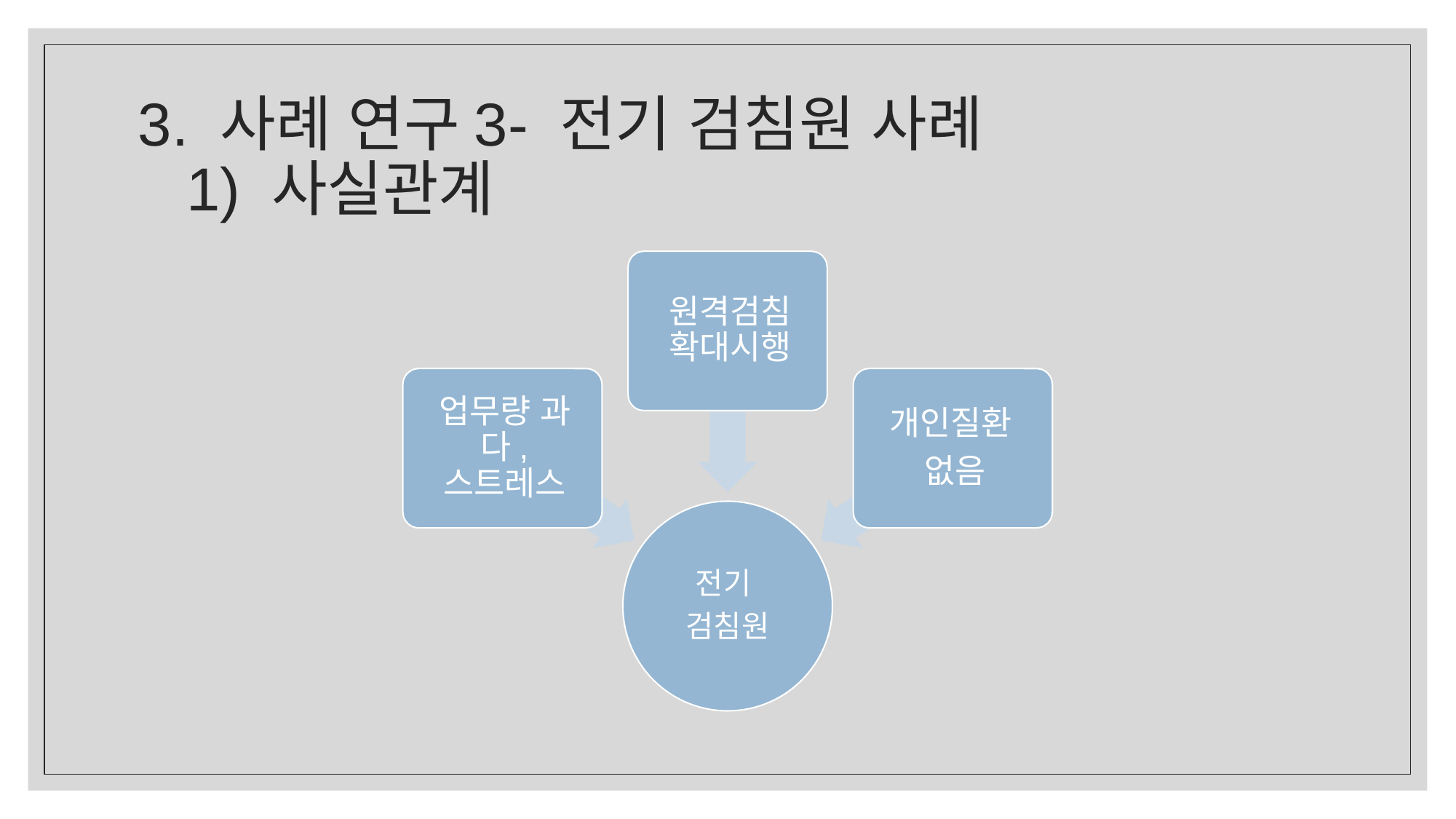

# 3. 사례 연구3- 전기 검침원 사례 1) 사실관계
전기
검침원
업무량 과다, 스트레스
원격검침 확대시행
개인질환
없음